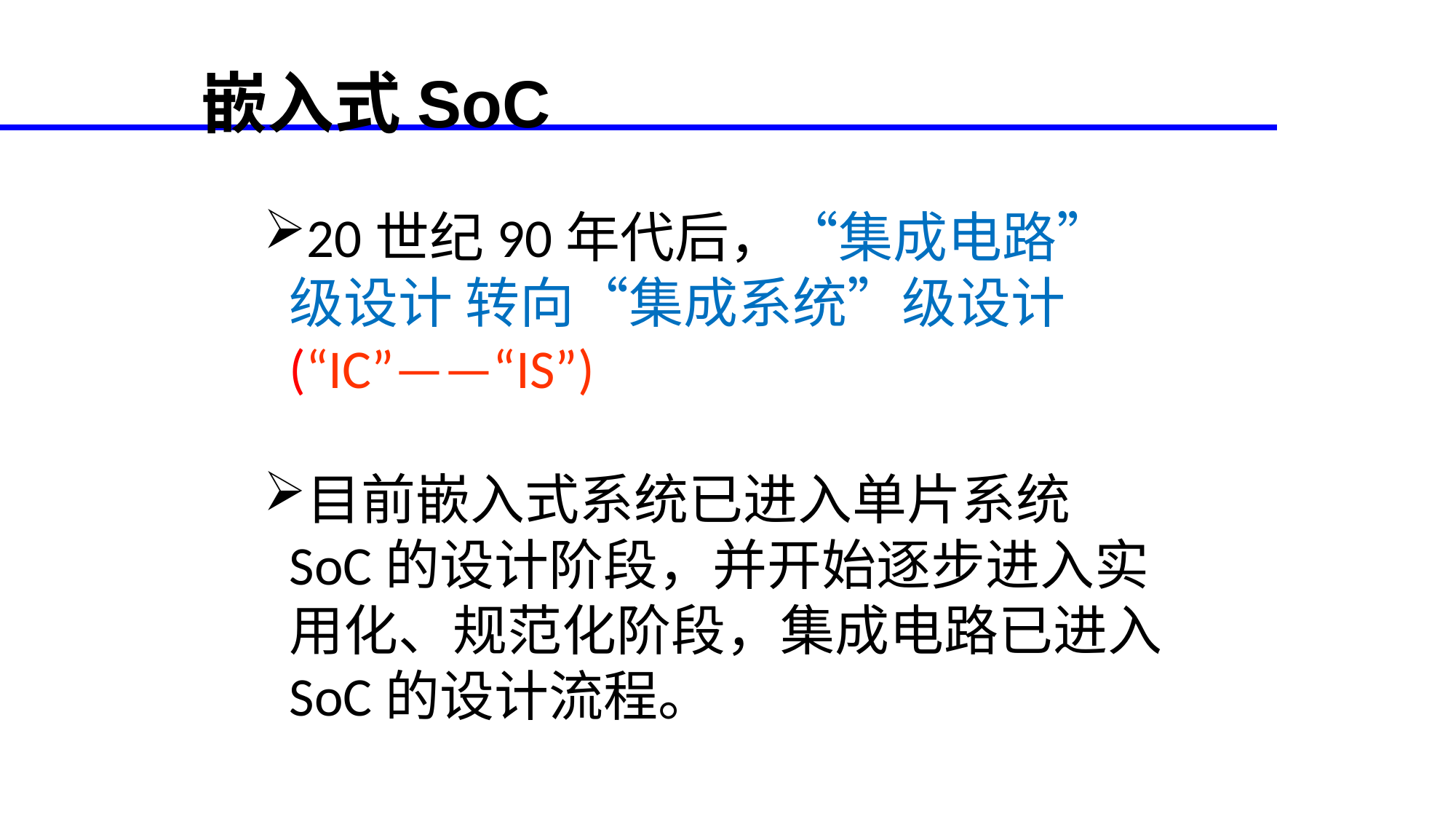

嵌入式SoC
20世纪90年代后，“集成电路”级设计 转向“集成系统”级设计(“IC”——“IS”)

目前嵌入式系统已进入单片系统SoC的设计阶段，并开始逐步进入实用化、规范化阶段，集成电路已进入SoC的设计流程。
17